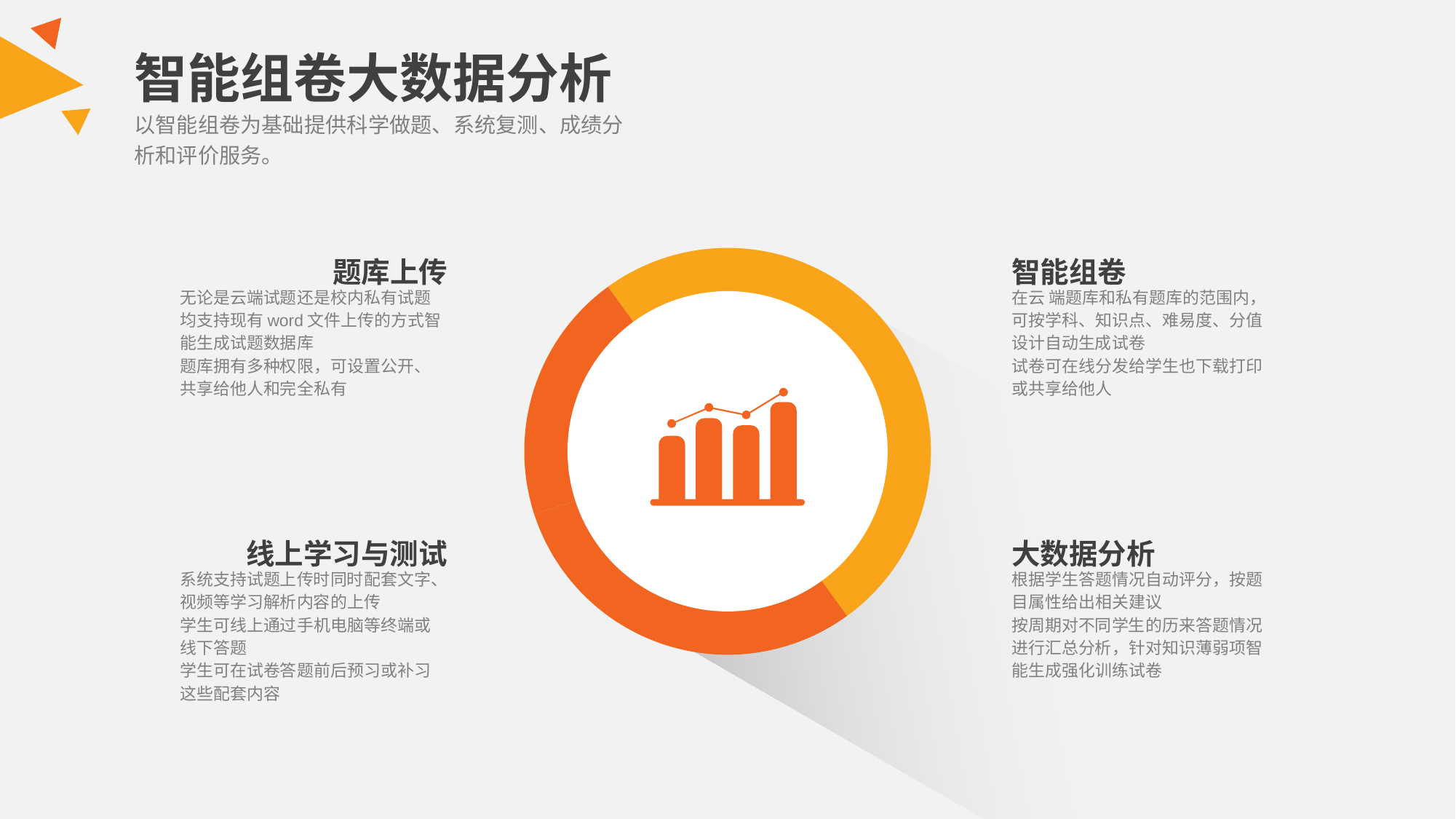

智能组卷大数据分析
以智能组卷为基础提供科学做题、系统复测、成绩分析和评价服务。

### Chart

| Category | 销售额 |
|---|---|
| 第一季度 | 40.0 |
| 第二季度 | 30.0 |
| 第三季度 | 20.0 |
| 第四季度 | 10.0 |
题库上传
无论是云端试题还是校内私有试题均支持现有word文件上传的方式智能生成试题数据库
题库拥有多种权限，可设置公开、共享给他人和完全私有
智能组卷
在云 端题库和私有题库的范围内，可按学科、知识点、难易度、分值设计自动生成试卷
试卷可在线分发给学生也下载打印或共享给他人

线上学习与测试
系统支持试题上传时同时配套文字、视频等学习解析内容的上传
学生可线上通过手机电脑等终端或线下答题
学生可在试卷答题前后预习或补习这些配套内容
大数据分析
根据学生答题情况自动评分，按题目属性给出相关建议
按周期对不同学生的历来答题情况进行汇总分析，针对知识薄弱项智能生成强化训练试卷